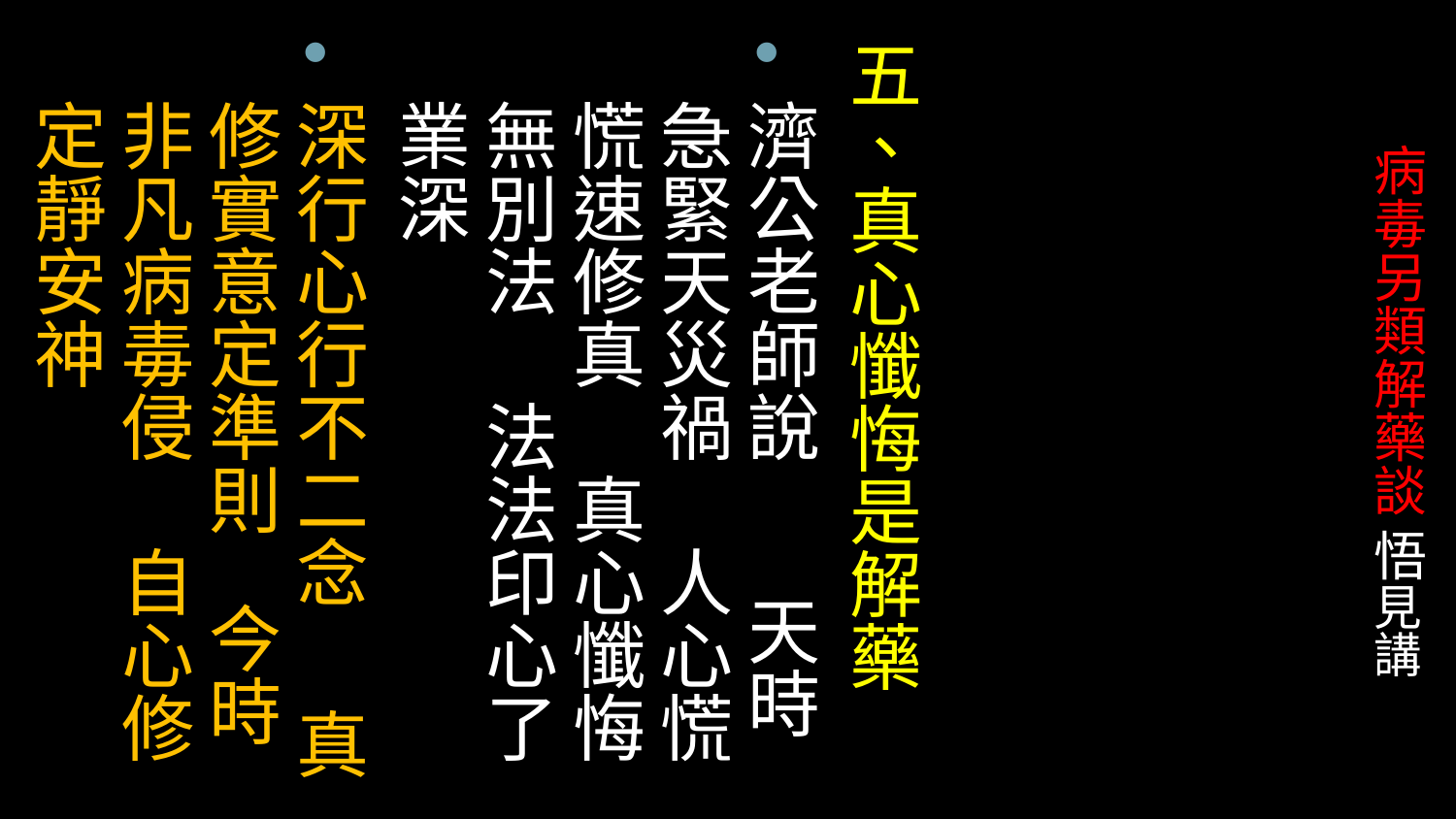

五、真心懺悔是解藥
濟公老師說        天時急緊天災禍     人心慌慌速修真     真心懺悔無別法     法法印心了業深
深行心行不二念      真修實意定準則    今時非凡病毒侵     自心修定靜安神
# 病毒另類解藥談 悟見講